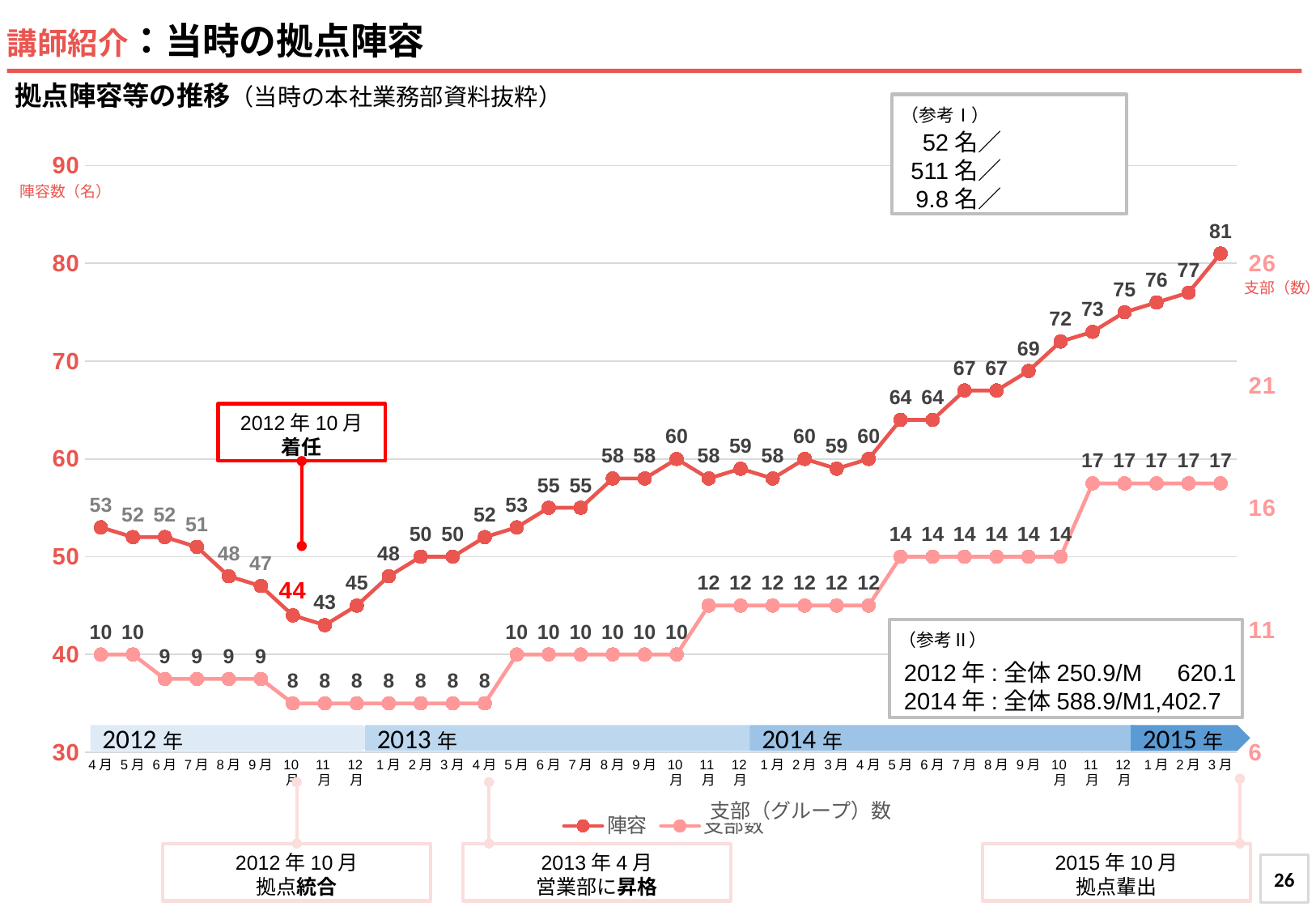

講師紹介：当時の拠点陣容
拠点陣容等の推移（当時の本社業務部資料抜粋）
（参考Ⅰ）

52名／
511名／
9.8名／

### Chart

| Category | 陣容 | 支部数 |
|---|---|---|
| 4月 | 53.0 | 10.0 |
| 5月 | 52.0 | 10.0 |
| 6月 | 52.0 | 9.0 |
| 7月 | 51.0 | 9.0 |
| 8月 | 48.0 | 9.0 |
| 9月 | 47.0 | 9.0 |
| 10月 | 44.0 | 8.0 |
| 11月 | 43.0 | 8.0 |
| 12月 | 45.0 | 8.0 |
| 1月 | 48.0 | 8.0 |
| 2月 | 50.0 | 8.0 |
| 3月 | 50.0 | 8.0 |
| 4月 | 52.0 | 8.0 |
| 5月 | 53.0 | 10.0 |
| 6月 | 55.0 | 10.0 |
| 7月 | 55.0 | 10.0 |
| 8月 | 58.0 | 10.0 |
| 9月 | 58.0 | 10.0 |
| 10月 | 60.0 | 10.0 |
| 11月 | 58.0 | 12.0 |
| 12月 | 59.0 | 12.0 |
| 1月 | 58.0 | 12.0 |
| 2月 | 60.0 | 12.0 |
| 3月 | 59.0 | 12.0 |
| 4月 | 60.0 | 12.0 |
| 5月 | 64.0 | 14.0 |
| 6月 | 64.0 | 14.0 |
| 7月 | 67.0 | 14.0 |
| 8月 | 67.0 | 14.0 |
| 9月 | 69.0 | 14.0 |
| 10月 | 72.0 | 14.0 |
| 11月 | 73.0 | 17.0 |
| 12月 | 75.0 | 17.0 |
| 1月 | 76.0 | 17.0 |
| 2月 | 77.0 | 17.0 |
| 3月 | 81.0 | 17.0 |
陣容数（名）
支部（数）
2012年10月
着任
（参考Ⅱ）

2012年:全体250.9/M　620.1
2014年:全体588.9/M1,402.7
2012年
2013年
2014年
2015年
支部（グループ）数
2012年10月
拠点統合
2013年4月
営業部に昇格
2015年10月
拠点輩出